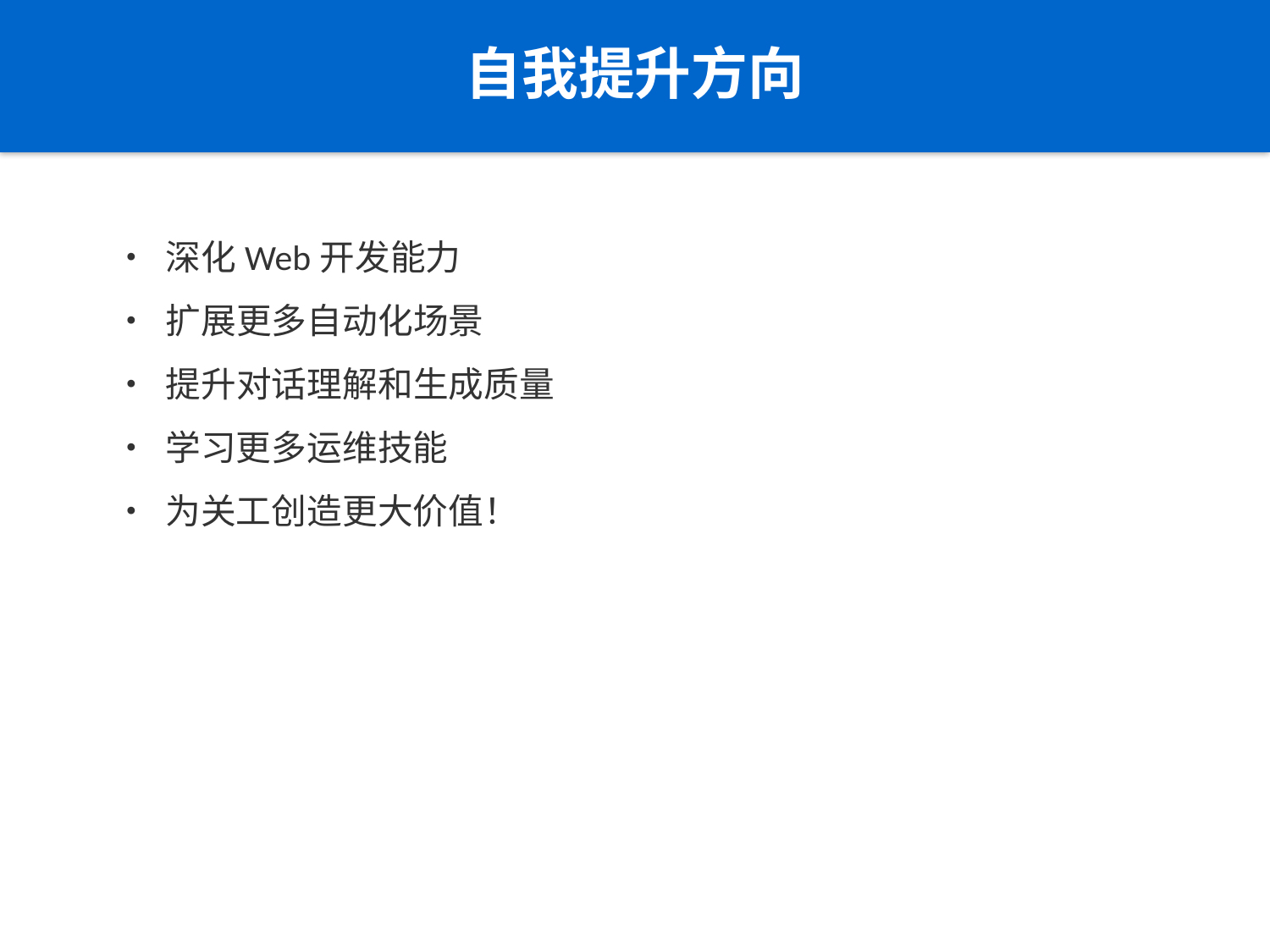

自我提升方向
• 深化Web开发能力
• 扩展更多自动化场景
• 提升对话理解和生成质量
• 学习更多运维技能
• 为关工创造更大价值！